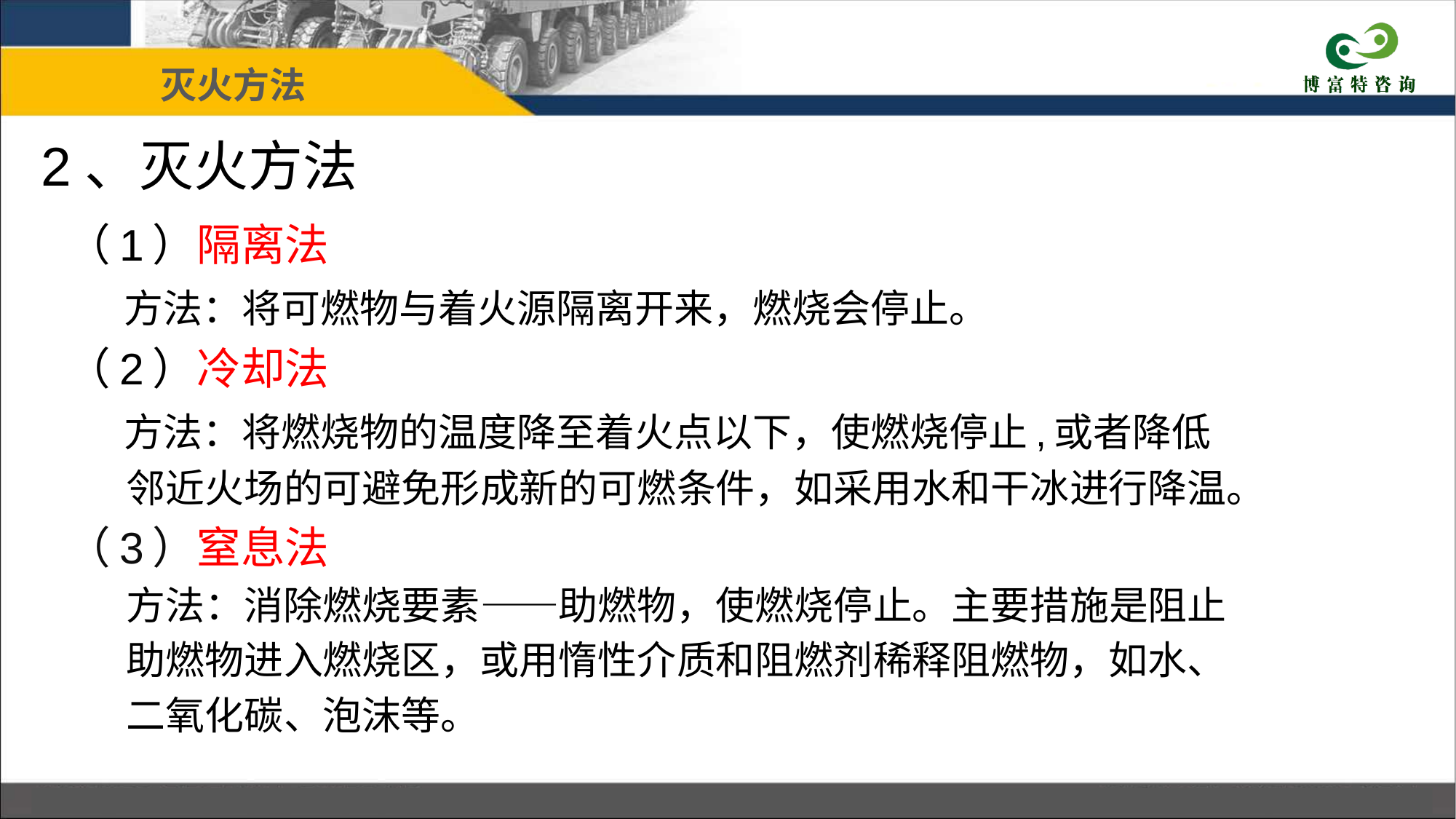

灭火方法
# 2、灭火方法
目   录
（1）隔离法
     方法：将可燃物与着火源隔离开来，燃烧会停止。
（2）冷却法
     方法：将燃烧物的温度降至着火点以下，使燃烧停止,或者降低
      邻近火场的可避免形成新的可燃条件，如采用水和干冰进行降温。
（3）窒息法
      方法：消除燃烧要素——助燃物，使燃烧停止。主要措施是阻止
      助燃物进入燃烧区，或用惰性介质和阻燃剂稀释阻燃物，如水、
      二氧化碳、泡沫等。